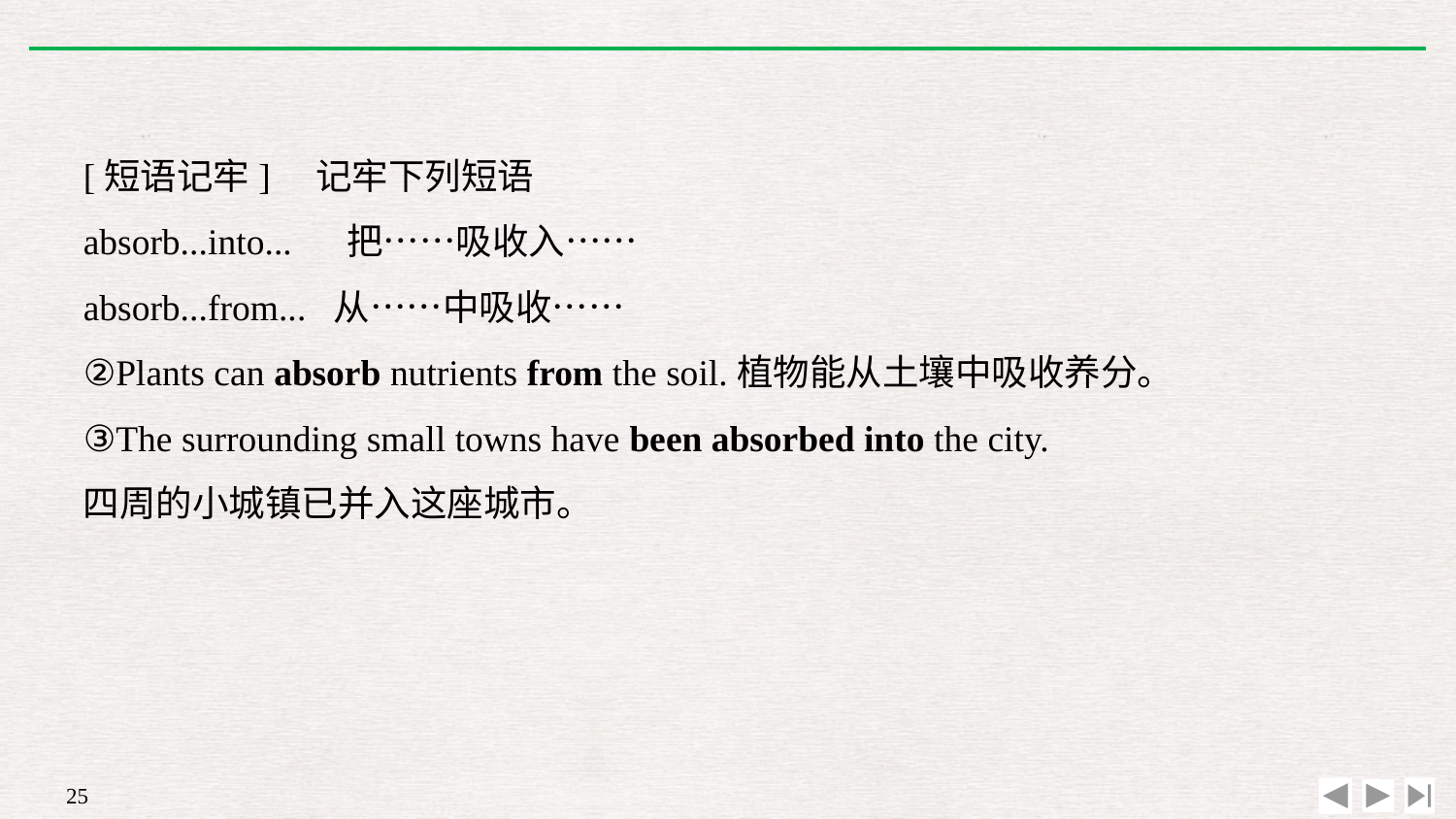

[短语记牢]　记牢下列短语
absorb...into... 　把……吸收入……
absorb...from...  从……中吸收……
②Plants can absorb nutrients from the soil.植物能从土壤中吸收养分。
③The surrounding small towns have been absorbed into the city.
四周的小城镇已并入这座城市。